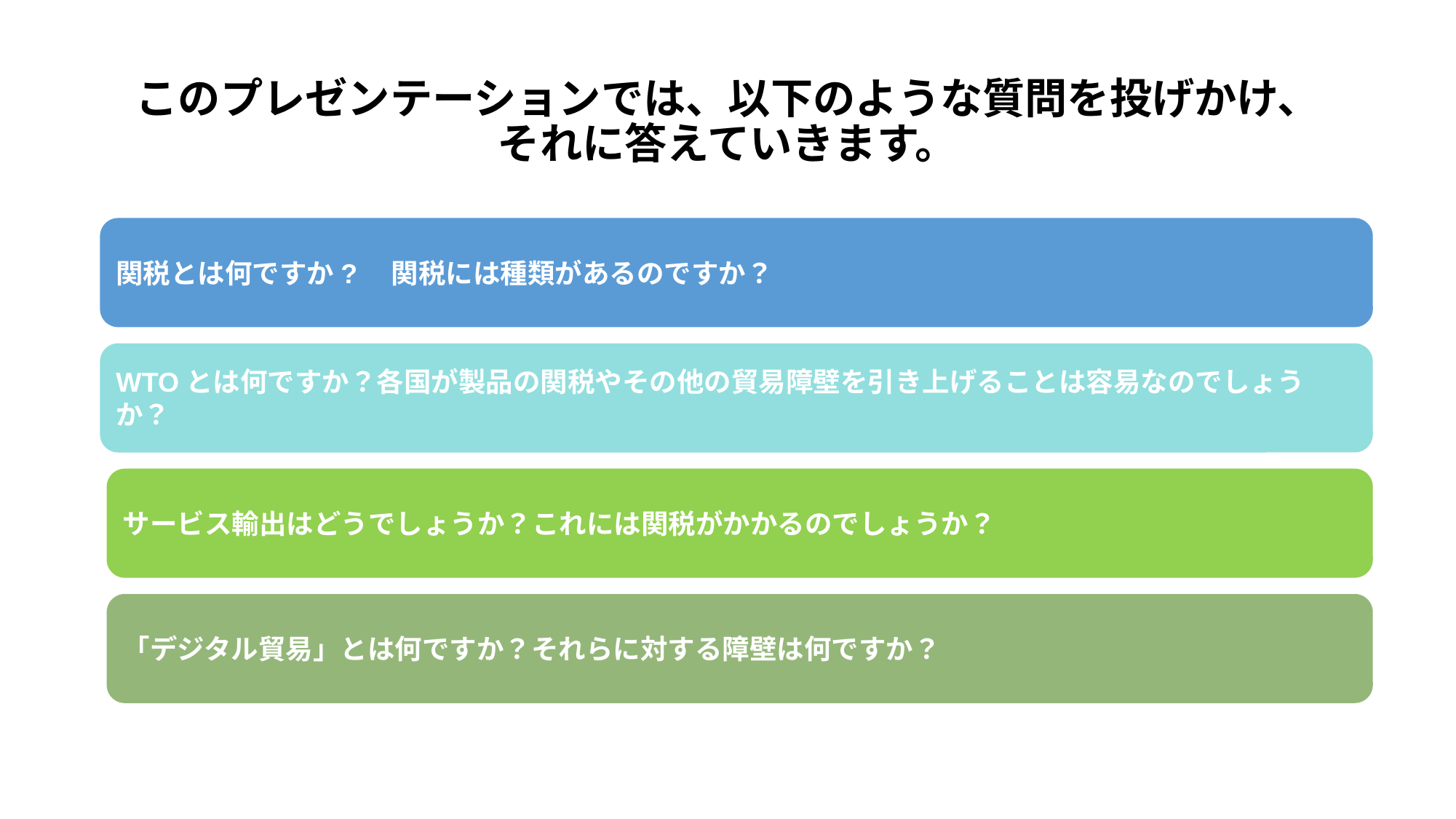

# このプレゼンテーションでは、以下のような質問を投げかけ、 それに答えていきます。
関税とは何ですか?　関税には種類があるのですか？

WTOとは何ですか？各国が製品の関税やその他の貿易障壁を引き上げることは容易なのでしょうか？
サービス輸出はどうでしょうか？これには関税がかかるのでしょうか？
「デジタル貿易」とは何ですか？それらに対する障壁は何ですか？